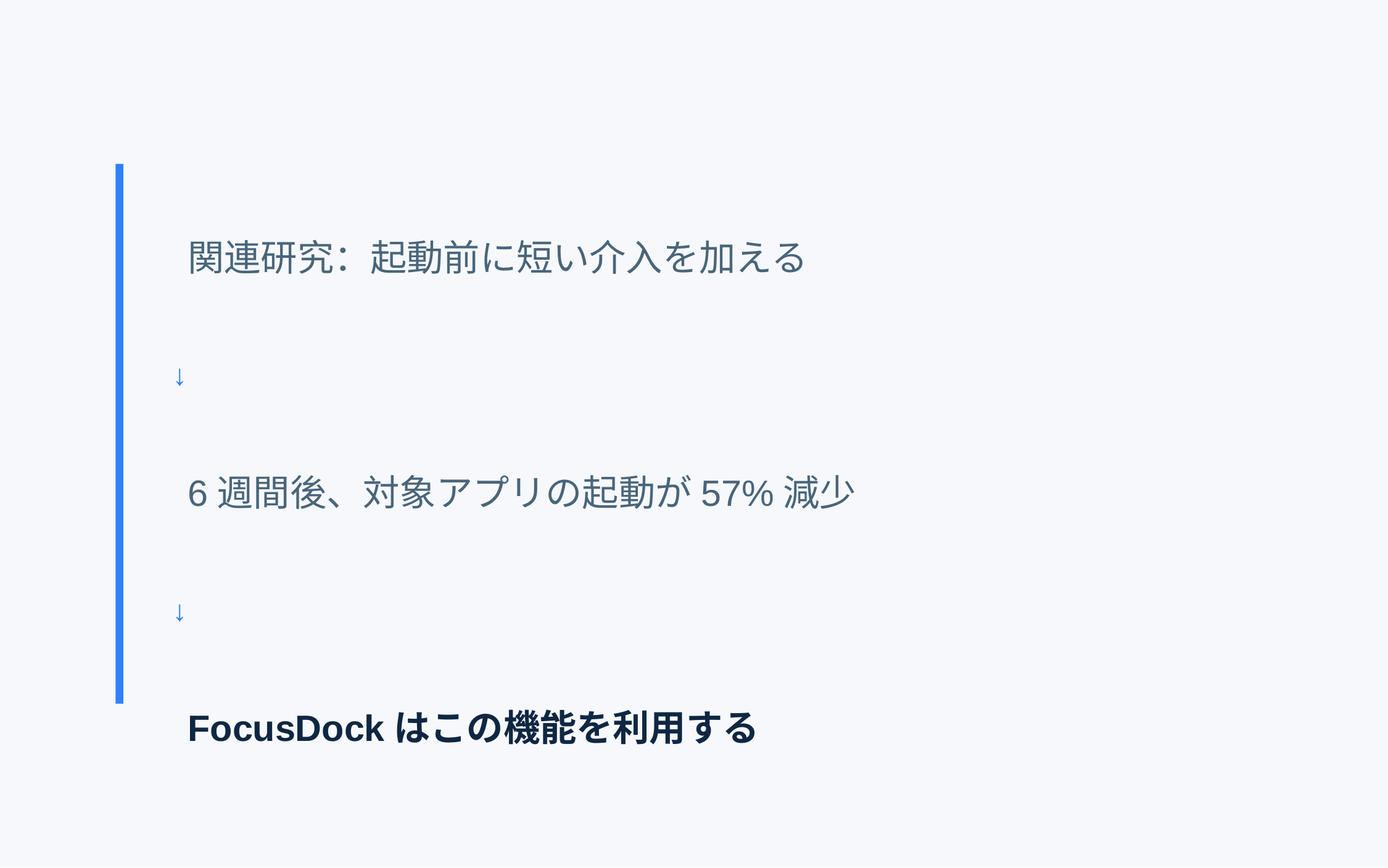

関連研究：起動前に短い介入を加える
# ↓
6週間後、対象アプリの起動が57%減少
↓
FocusDockはこの機能を利用する